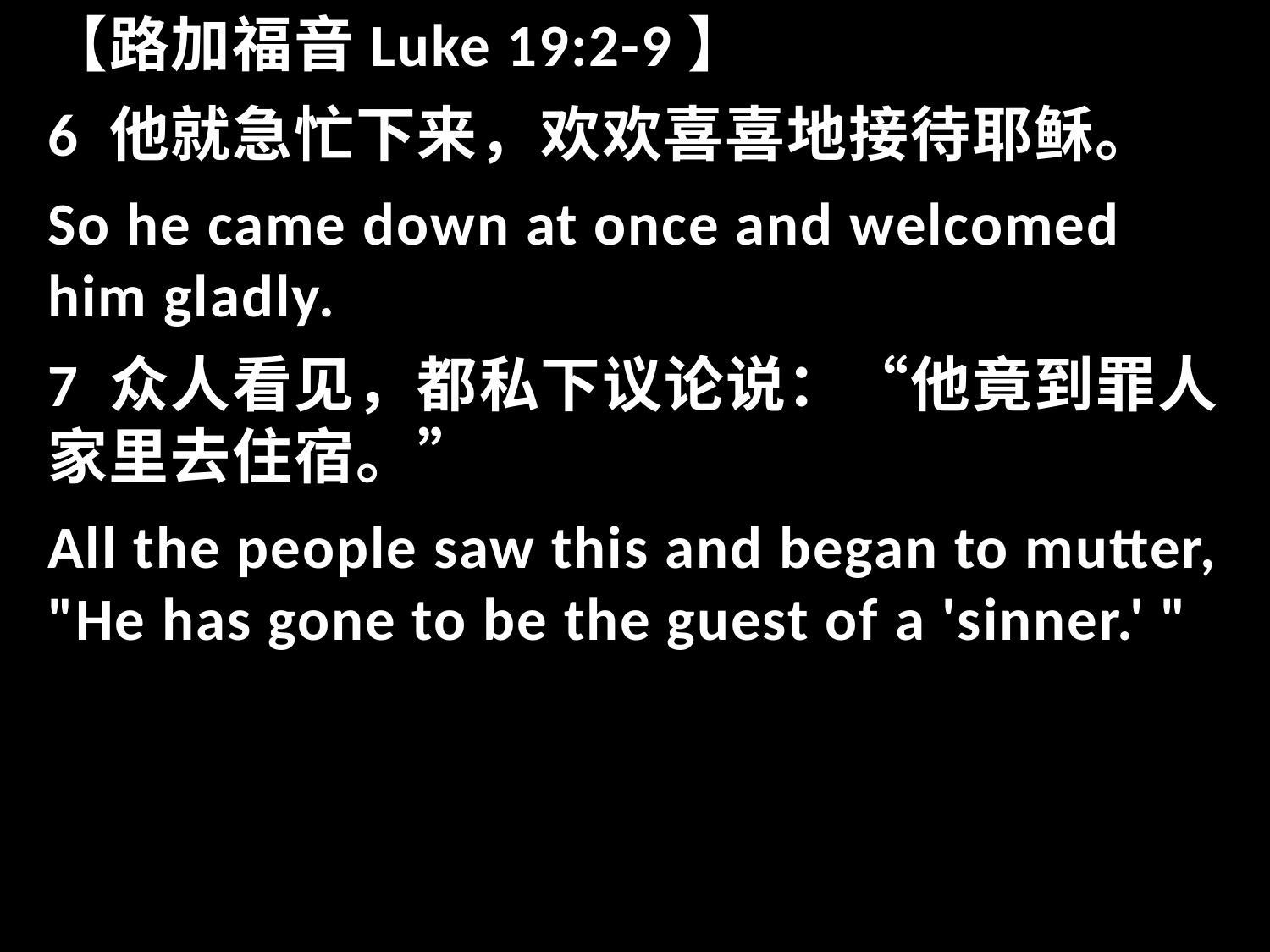

【路加福音Luke 19:2-9】
6 他就急忙下来，欢欢喜喜地接待耶稣。
So he came down at once and welcomed him gladly.
7 众人看见，都私下议论说：“他竟到罪人家里去住宿。”
All the people saw this and began to mutter, "He has gone to be the guest of a 'sinner.' "